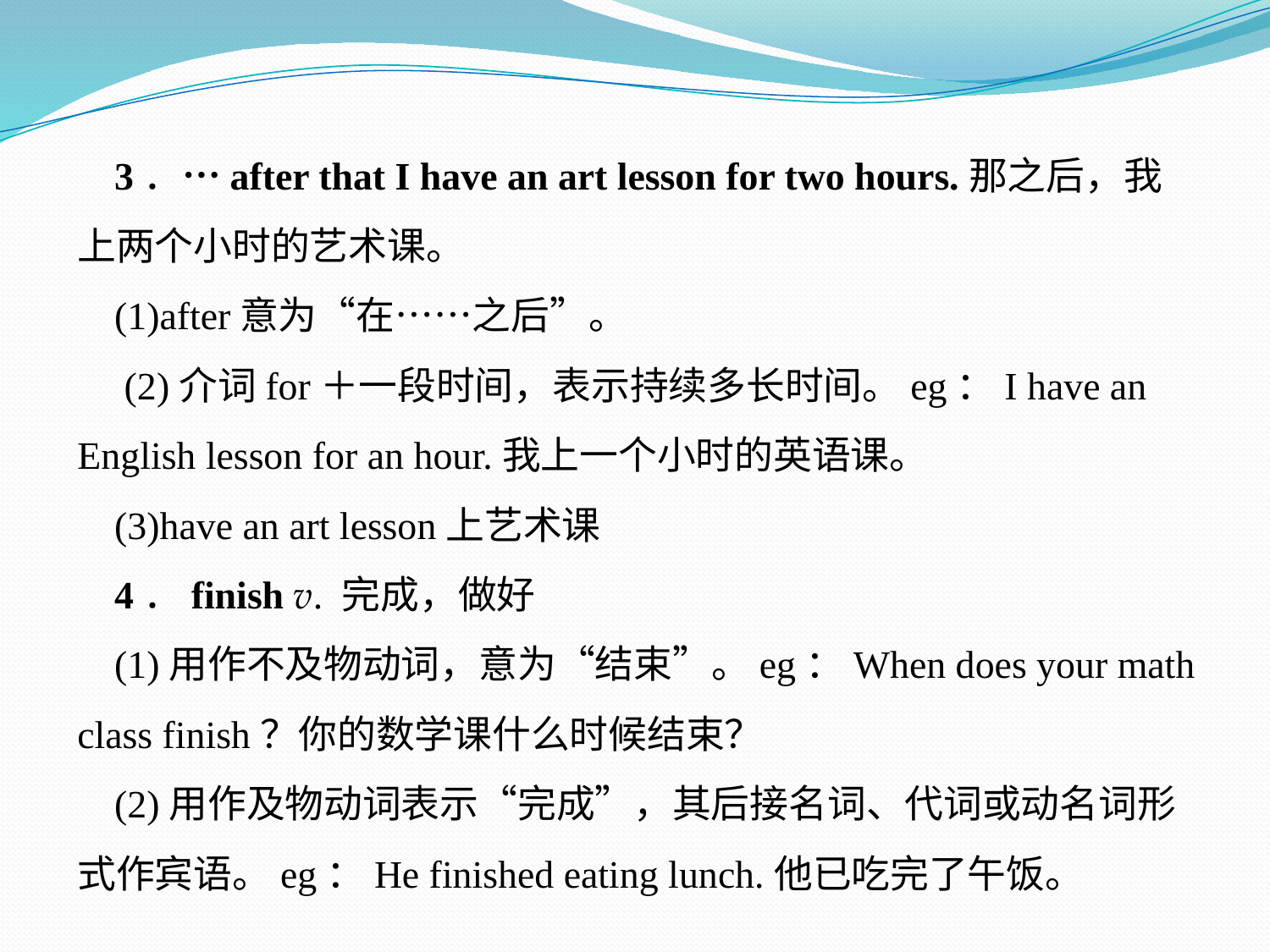

3．…after that I have an art lesson for two hours.那之后，我上两个小时的艺术课。
(1)after意为“在……之后”。
 (2)介词for＋一段时间，表示持续多长时间。eg：I have an English lesson for an hour.我上一个小时的英语课。
(3)have an art lesson上艺术课
4．finish v. 完成，做好
(1)用作不及物动词，意为“结束”。eg：When does your math class finish？你的数学课什么时候结束？
(2)用作及物动词表示“完成”，其后接名词、代词或动名词形式作宾语。eg：He finished eating lunch.他已吃完了午饭。